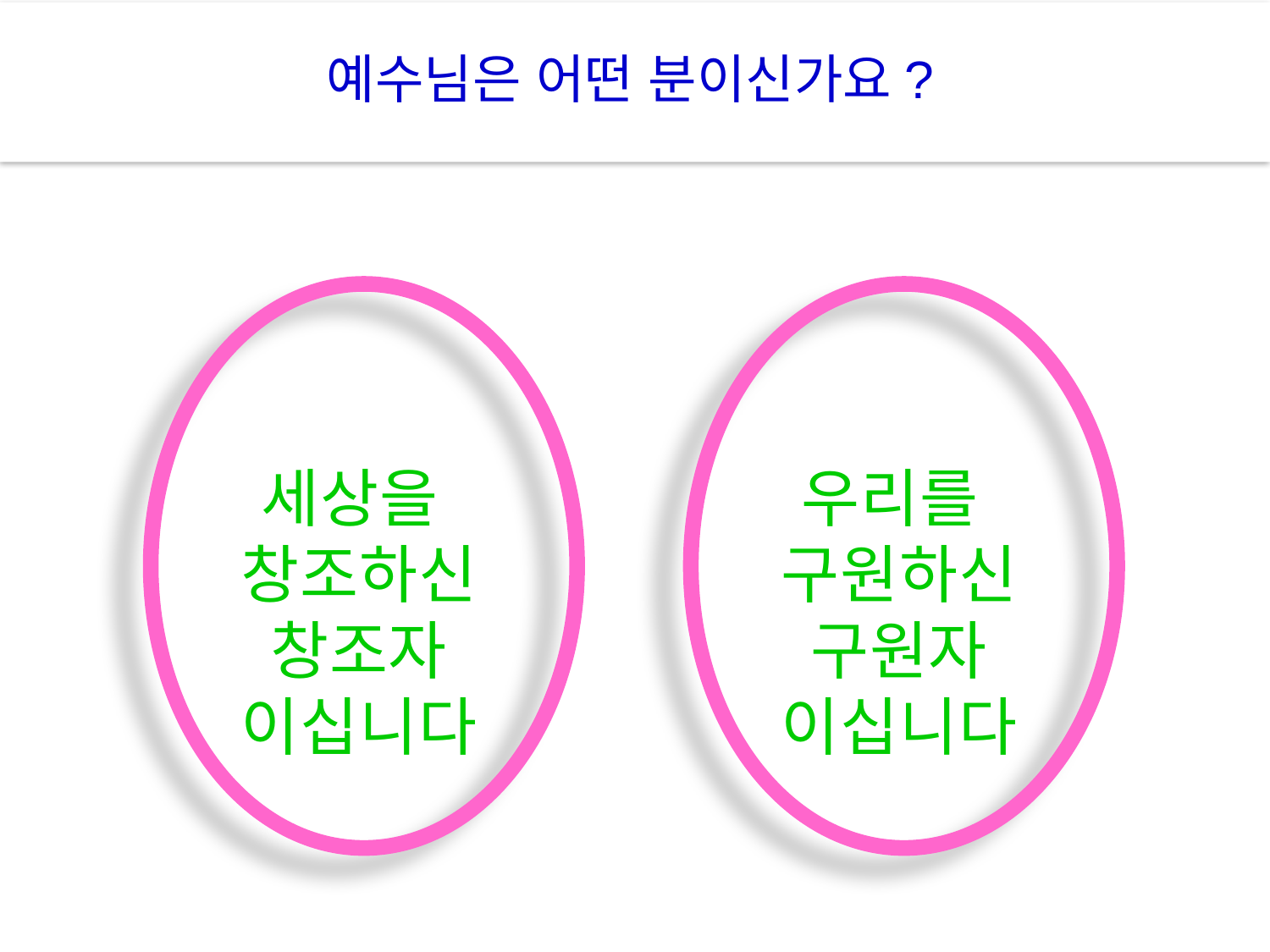

예수님은 어떤 분이신가요?
자신을 낮추신 예수님

세상을
창조하신
창조자 이십니다
우리를
구원하신
구원자 이십니다